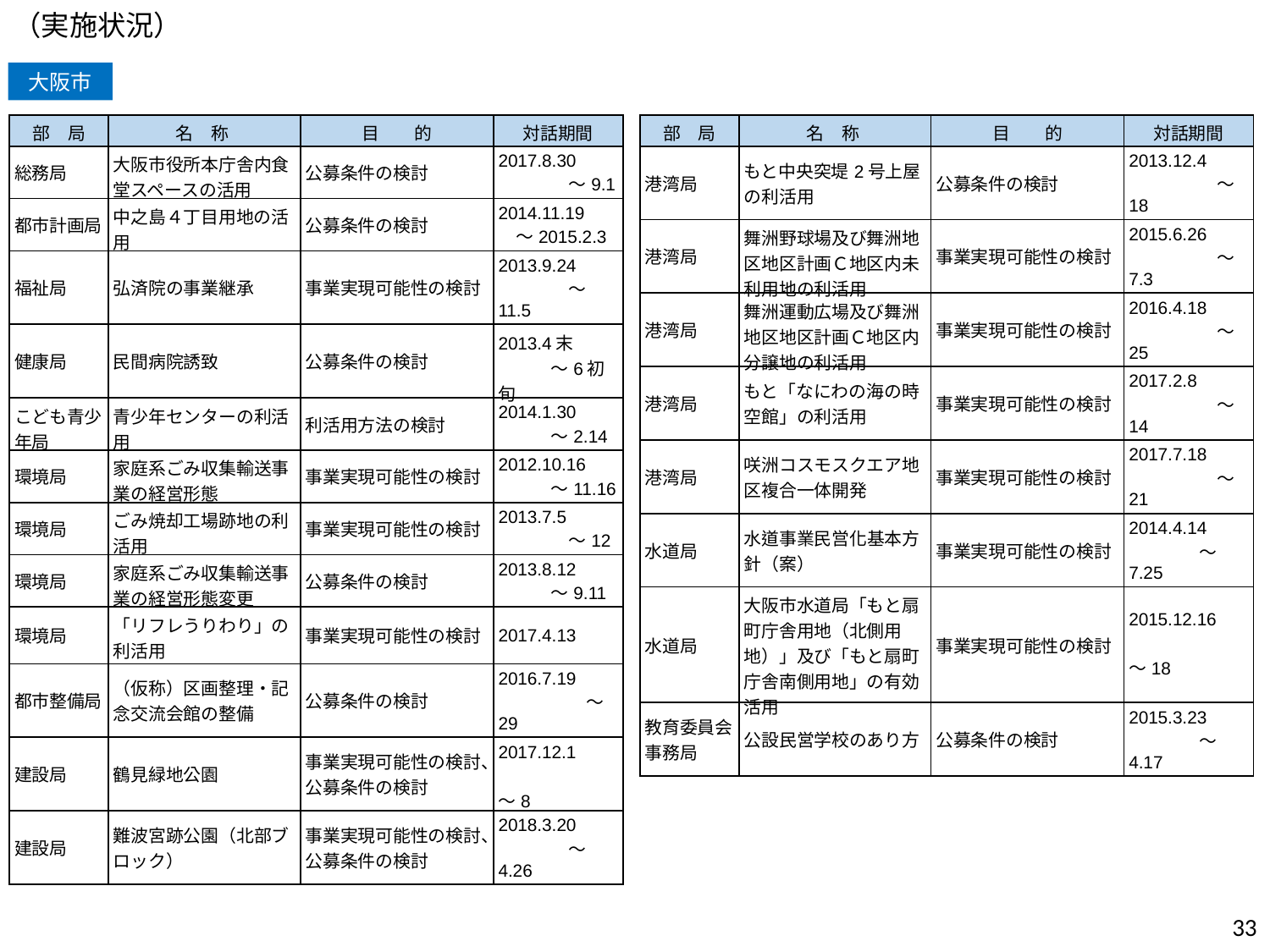

（実施状況）
大阪市
| 部　局 | 名　称 | 目　　的 | 対話期間 |
| --- | --- | --- | --- |
| 総務局 | 大阪市役所本庁舎内食堂スペースの活用 | 公募条件の検討 | 2017.8.30 　　　　～9.1 |
| 都市計画局 | 中之島４丁目用地の活用 | 公募条件の検討 | 2014.11.19 　～2015.2.3 |
| 福祉局 | 弘済院の事業継承 | 事業実現可能性の検討 | 2013.9.24 　　　　～11.5 |
| 健康局 | 民間病院誘致 | 公募条件の検討 | 2013.4末 　　　～6初旬 |
| こども青少年局 | 青少年センターの利活用 | 利活用方法の検討 | 2014.1.30 　　　～2.14 |
| 環境局 | 家庭系ごみ収集輸送事業の経営形態 | 事業実現可能性の検討 | 2012.10.16 　　　～11.16 |
| 環境局 | ごみ焼却工場跡地の利活用 | 事業実現可能性の検討 | 2013.7.5 　　　　～12 |
| 環境局 | 家庭系ごみ収集輸送事業の経営形態変更 | 公募条件の検討 | 2013.8.12 　　　～9.11 |
| 環境局 | 「リフレうりわり」の利活用 | 事業実現可能性の検討 | 2017.4.13 |
| 都市整備局 | （仮称）区画整理・記念交流会館の整備 | 公募条件の検討 | 2016.7.19 　　　　　～29 |
| 建設局 | 鶴見緑地公園 | 事業実現可能性の検討、公募条件の検討 | 2017.12.1 　　　　　　～8 |
| 建設局 | 難波宮跡公園（北部ブロック） | 事業実現可能性の検討、公募条件の検討 | 2018.3.20 　　　　～4.26 |
| 部　局 | 名　称 | 目　　的 | 対話期間 |
| --- | --- | --- | --- |
| 港湾局 | もと中央突堤2号上屋の利活用 | 公募条件の検討 | 2013.12.4 　　　　　～18 |
| 港湾局 | 舞洲野球場及び舞洲地区地区計画Ｃ地区内未利用地の利活用 | 事業実現可能性の検討 | 2015.6.26 　　　　　～7.3 |
| 港湾局 | 舞洲運動広場及び舞洲地区地区計画Ｃ地区内分譲地の利活用 | 事業実現可能性の検討 | 2016.4.18 　　　　　～25 |
| 港湾局 | もと「なにわの海の時空館」の利活用 | 事業実現可能性の検討 | 2017.2.8 　　　　　～14 |
| 港湾局 | 咲洲コスモスクエア地区複合一体開発 | 事業実現可能性の検討 | 2017.7.18 　　　　　～21 |
| 水道局 | 水道事業民営化基本方針（案） | 事業実現可能性の検討 | 2014.4.14 　　　　～7.25 |
| 水道局 | 大阪市水道局「もと扇町庁舎用地（北側用地）」及び「もと扇町庁舎南側用地」の有効活用 | 事業実現可能性の検討 | 2015.12.16 　　　　　　～18 |
| 教育委員会事務局 | 公設民営学校のあり方 | 公募条件の検討 | 2015.3.23 　　　　～4.17 |
33